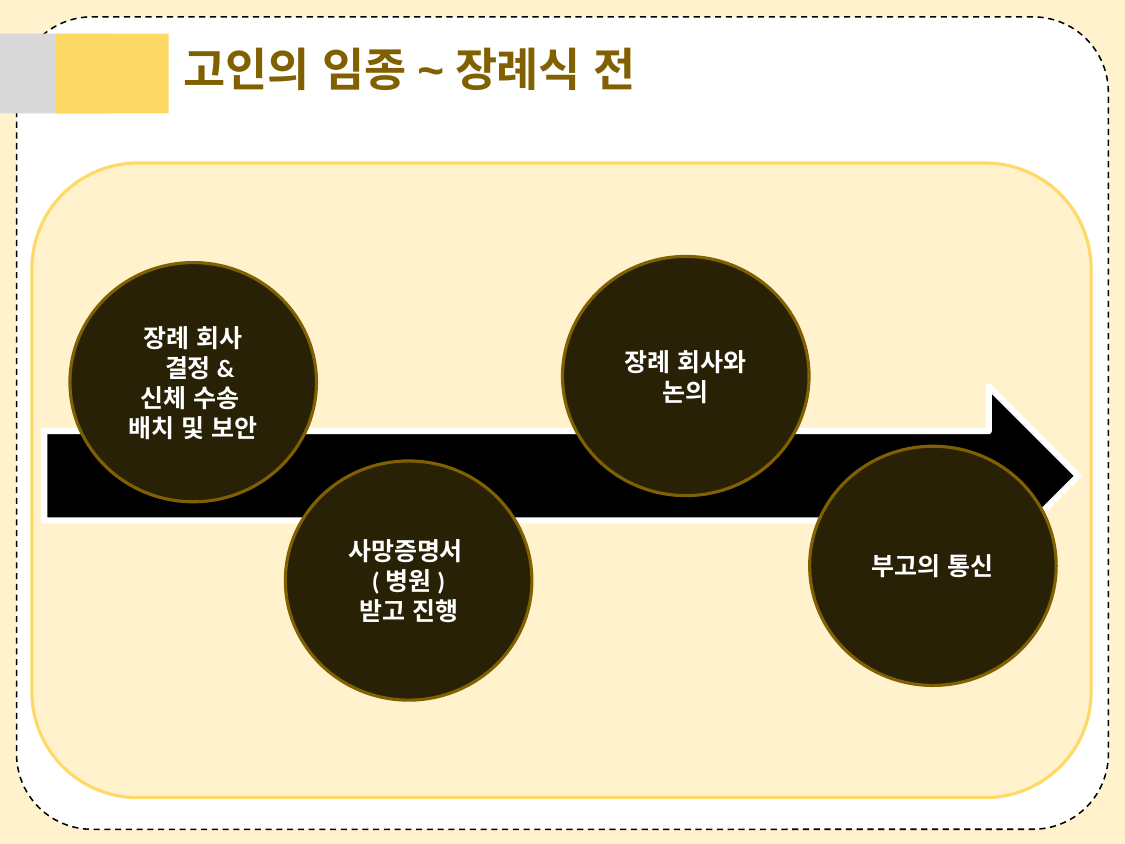

고인의 임종~장례식 전

장례 회사와 논의
장례 회사
 결정&
신체 수송
배치 및 보안

부고의 통신
사망증명서(병원)
받고 진행